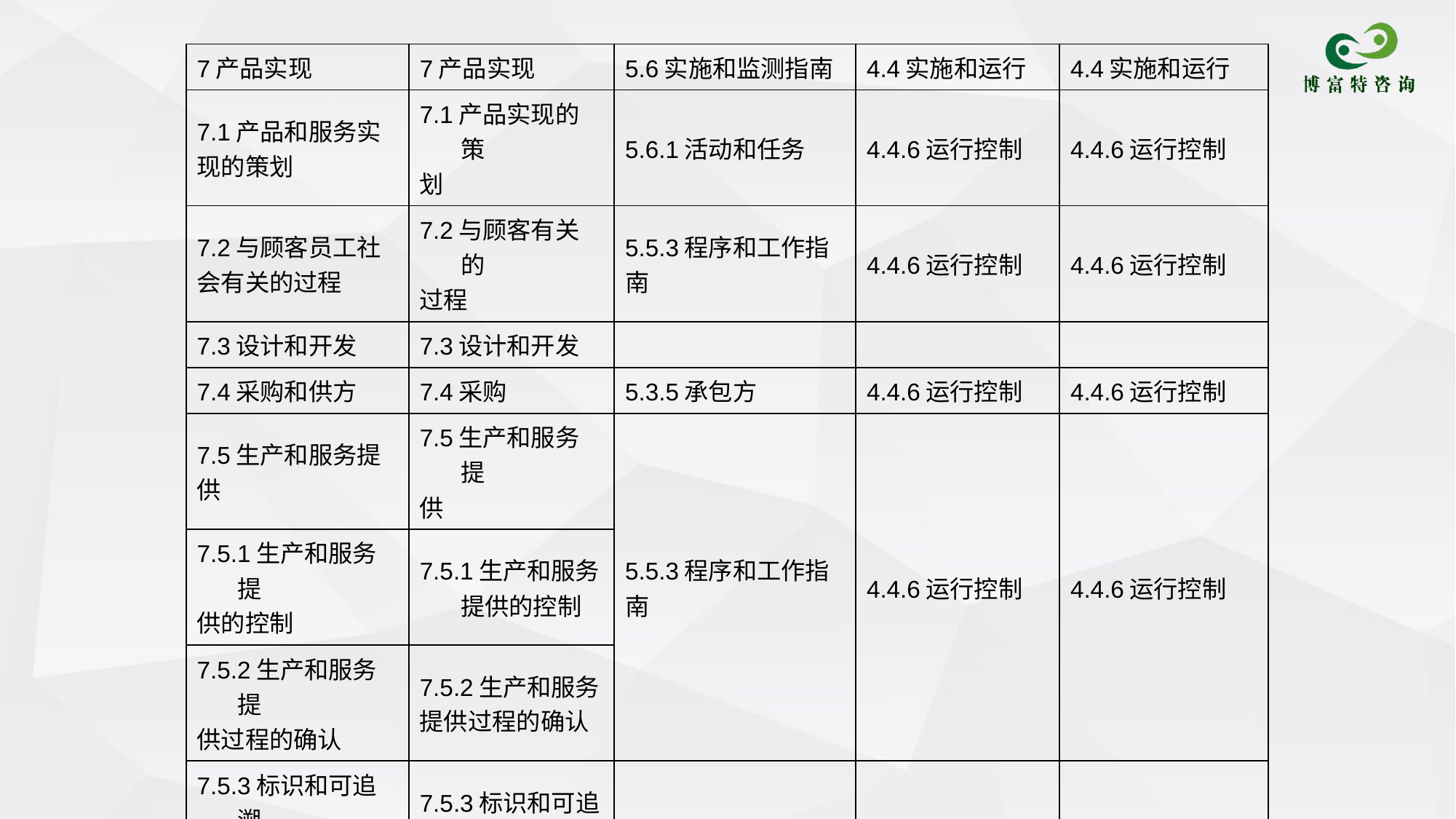

| 7产品实现 | 7产品实现 | 5.6实施和监测指南 | 4.4实施和运行 | 4.4实施和运行 |
| --- | --- | --- | --- | --- |
| 7.1产品和服务实 现的策划 | 7.1产品实现的策 划 | 5.6.1活动和任务 | 4.4.6运行控制 | 4.4.6运行控制 |
| 7.2与顾客员工社 会有关的过程 | 7.2与顾客有关的 过程 | 5.5.3程序和工作指 南 | 4.4.6运行控制 | 4.4.6运行控制 |
| 7.3设计和开发 | 7.3设计和开发 |  |  |  |
| 7.4采购和供方 | 7.4采购 | 5.3.5承包方 | 4.4.6运行控制 | 4.4.6运行控制 |
| 7.5生产和服务提 供 | 7.5生产和服务提 供 | 5.5.3程序和工作指 南 | 4.4.6运行控制 | 4.4.6运行控制 |
| 7.5.1生产和服务提 供的控制 | 7.5.1生产和服务提供的控制 |  |  |  |
| 7.5.2生产和服务提 供过程的确认 | 7.5.2生产和服务 提供过程的确认 |  |  |  |
| 7.5.3标识和可追溯 性 | 7.5.3标识和可追 溯性 |  |  |  |
| 7.5.4顾客财产 | 7.5.4顾客财产 |  |  |  |
| 7.5.5产品防护 | 7.5.5产品防护 |  |  |  |
| 7.5.6应急准备和响应 |  | 5.5.5应急反应计划 | 4.4.7应急准备和响应 | 4.4.7应急准备和响应 |
| 7.5.7变更管理 |  | 5.5.4变更管理 |  |  |